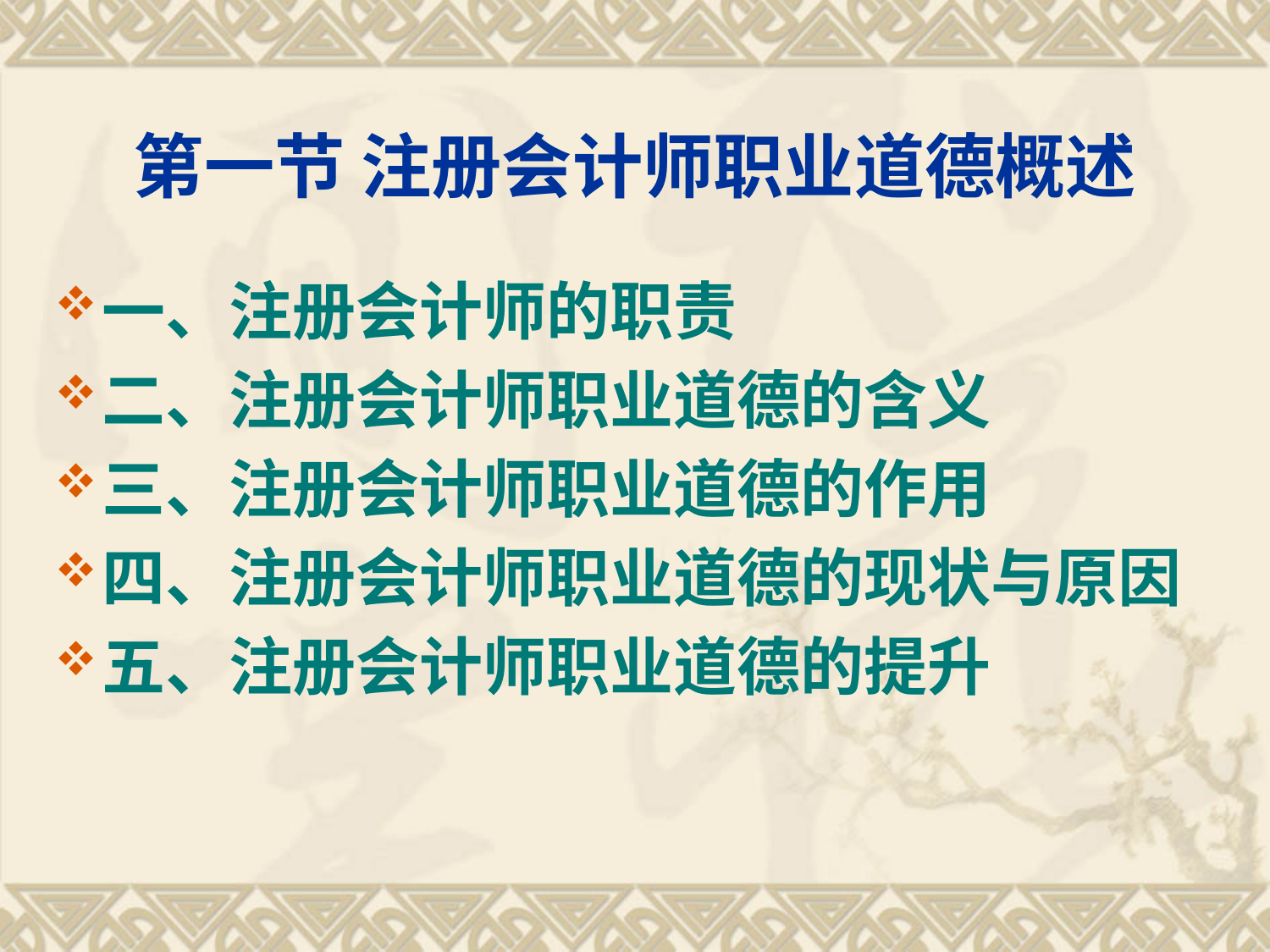

# 第一节 注册会计师职业道德概述
一、注册会计师的职责
二、注册会计师职业道德的含义
三、注册会计师职业道德的作用
四、注册会计师职业道德的现状与原因
五、注册会计师职业道德的提升